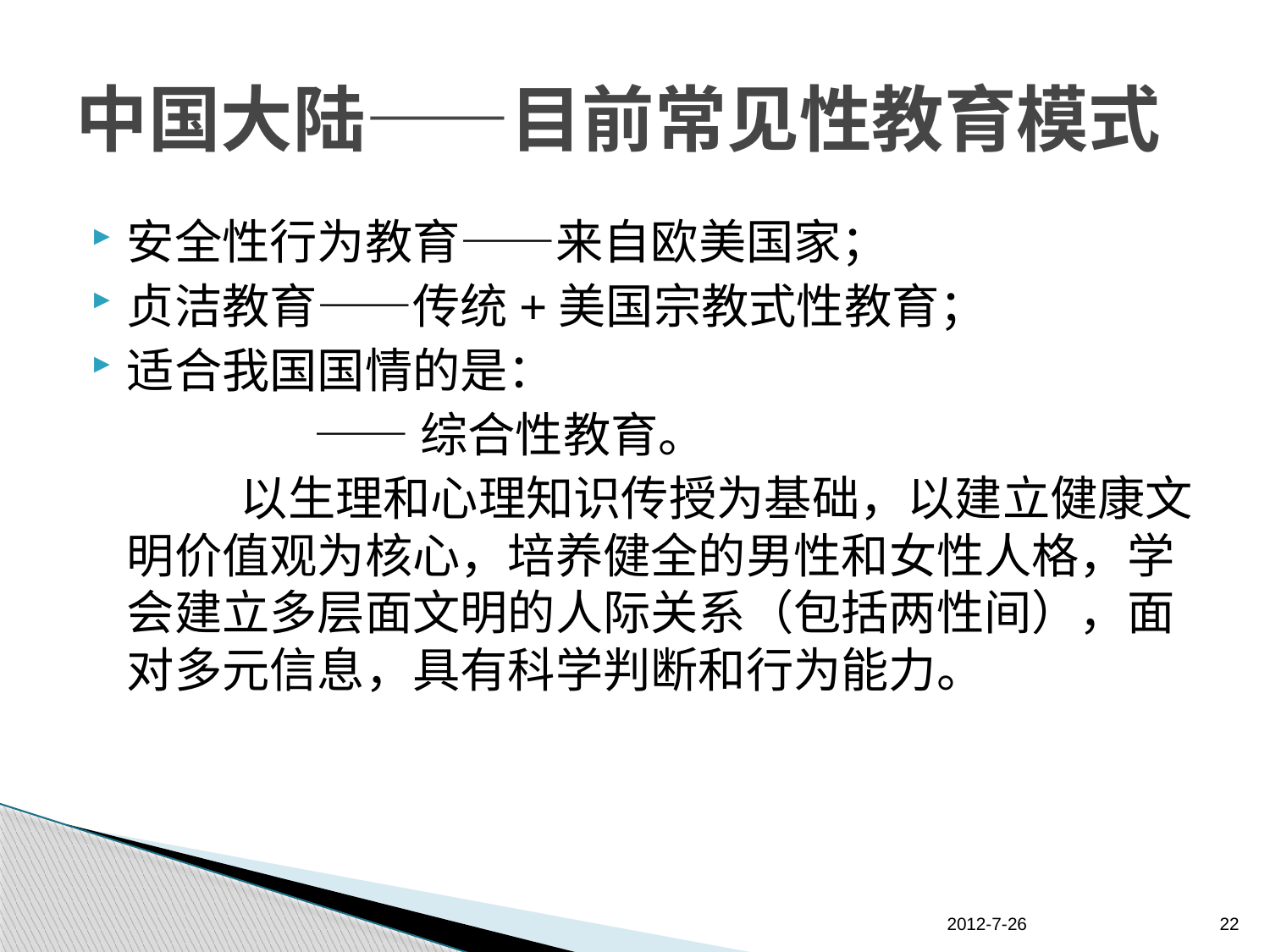

# 中国大陆——目前常见性教育模式
安全性行为教育——来自欧美国家；
贞洁教育——传统+美国宗教式性教育；
适合我国国情的是：
                     ——综合性教育。
             以生理和心理知识传授为基础，以建立健康文明价值观为核心，培养健全的男性和女性人格，学会建立多层面文明的人际关系（包括两性间），面对多元信息，具有科学判断和行为能力。

2012-7-26
22